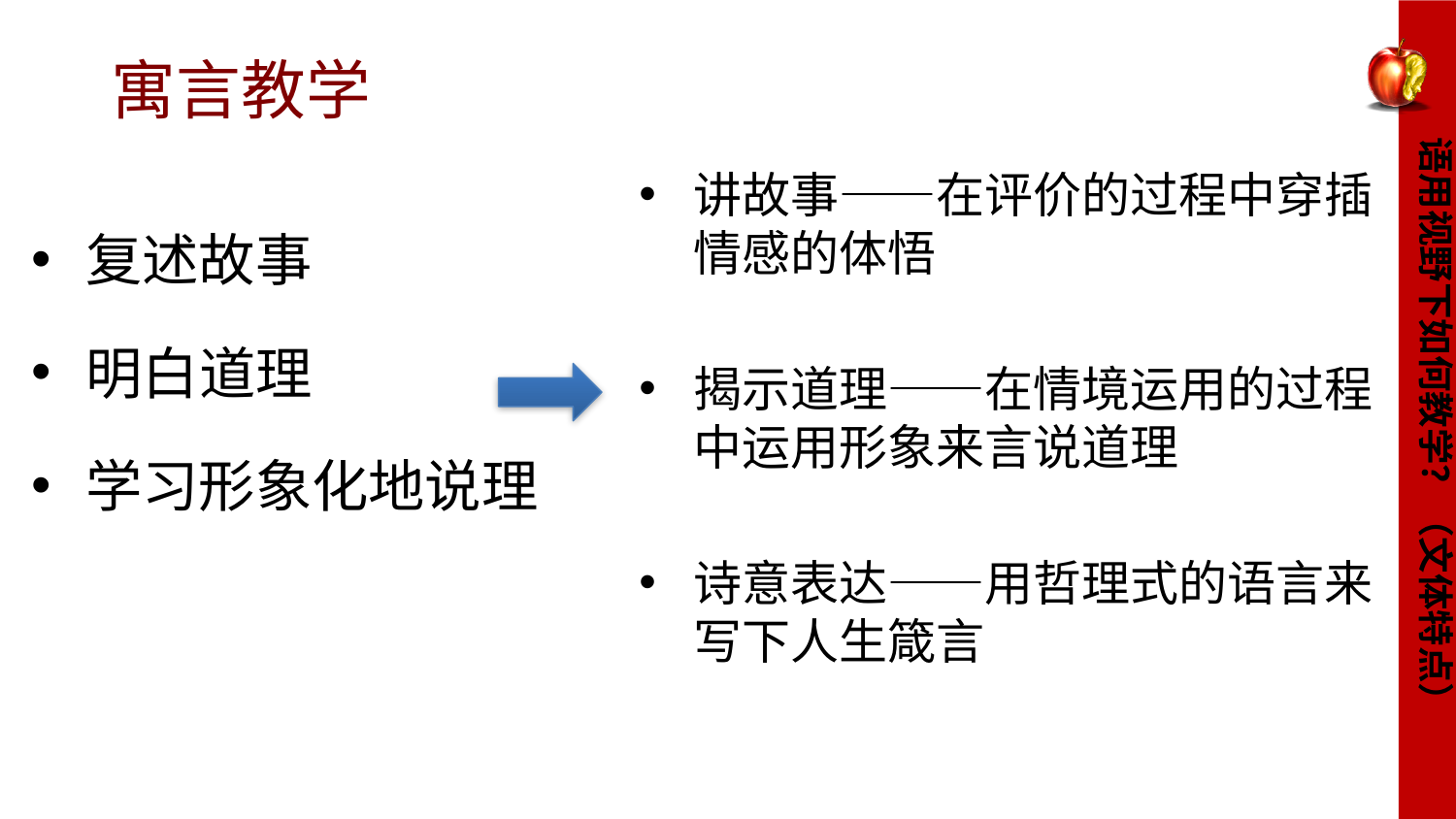

寓言教学
语用视野下如何教学？（文体特点）
讲故事——在评价的过程中穿插情感的体悟

揭示道理——在情境运用的过程中运用形象来言说道理

诗意表达——用哲理式的语言来写下人生箴言

复述故事
明白道理
学习形象化地说理